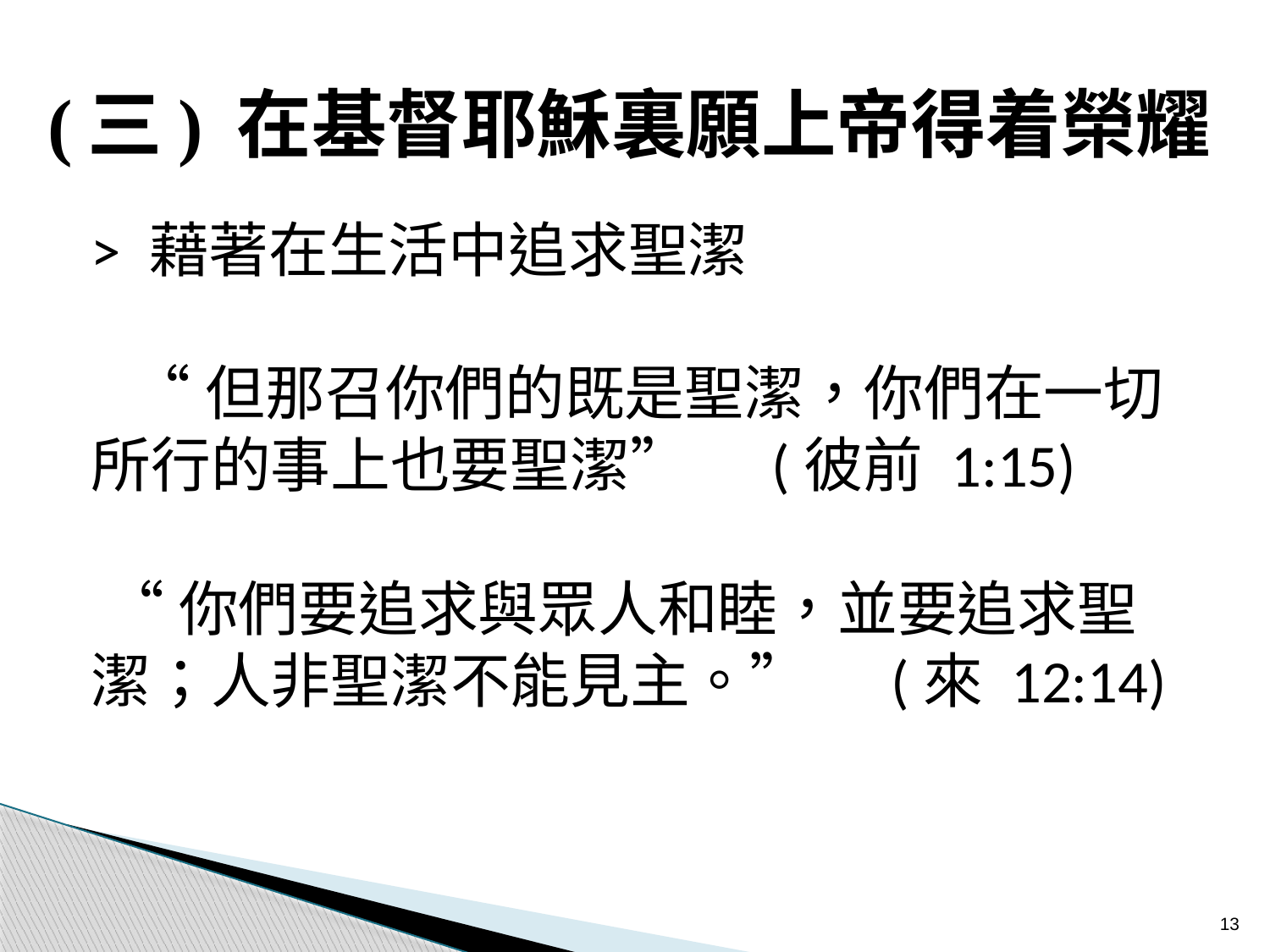

# (三) 在基督耶穌裏願上帝得着榮耀
> 藉著在生活中追求聖潔

   “但那召你們的既是聖潔，你們在一切所行的事上也要聖潔”     (彼前 1:15)

 “你們要追求與眾人和睦，並要追求聖潔；人非聖潔不能見主。”     (來 12:14)

13